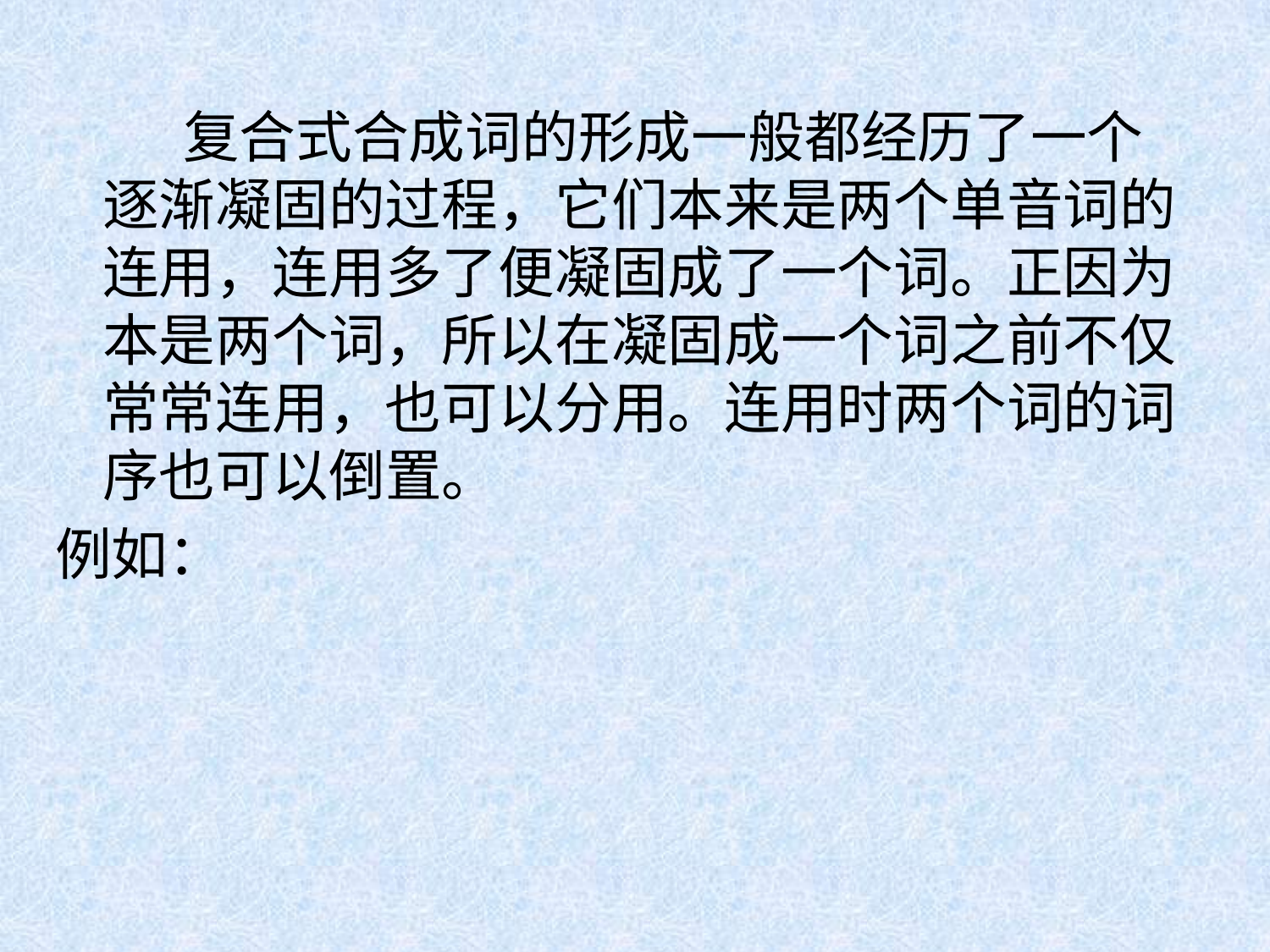

复合式合成词的形成一般都经历了一个逐渐凝固的过程，它们本来是两个单音词的连用，连用多了便凝固成了一个词。正因为本是两个词，所以在凝固成一个词之前不仅常常连用，也可以分用。连用时两个词的词序也可以倒置。
例如：